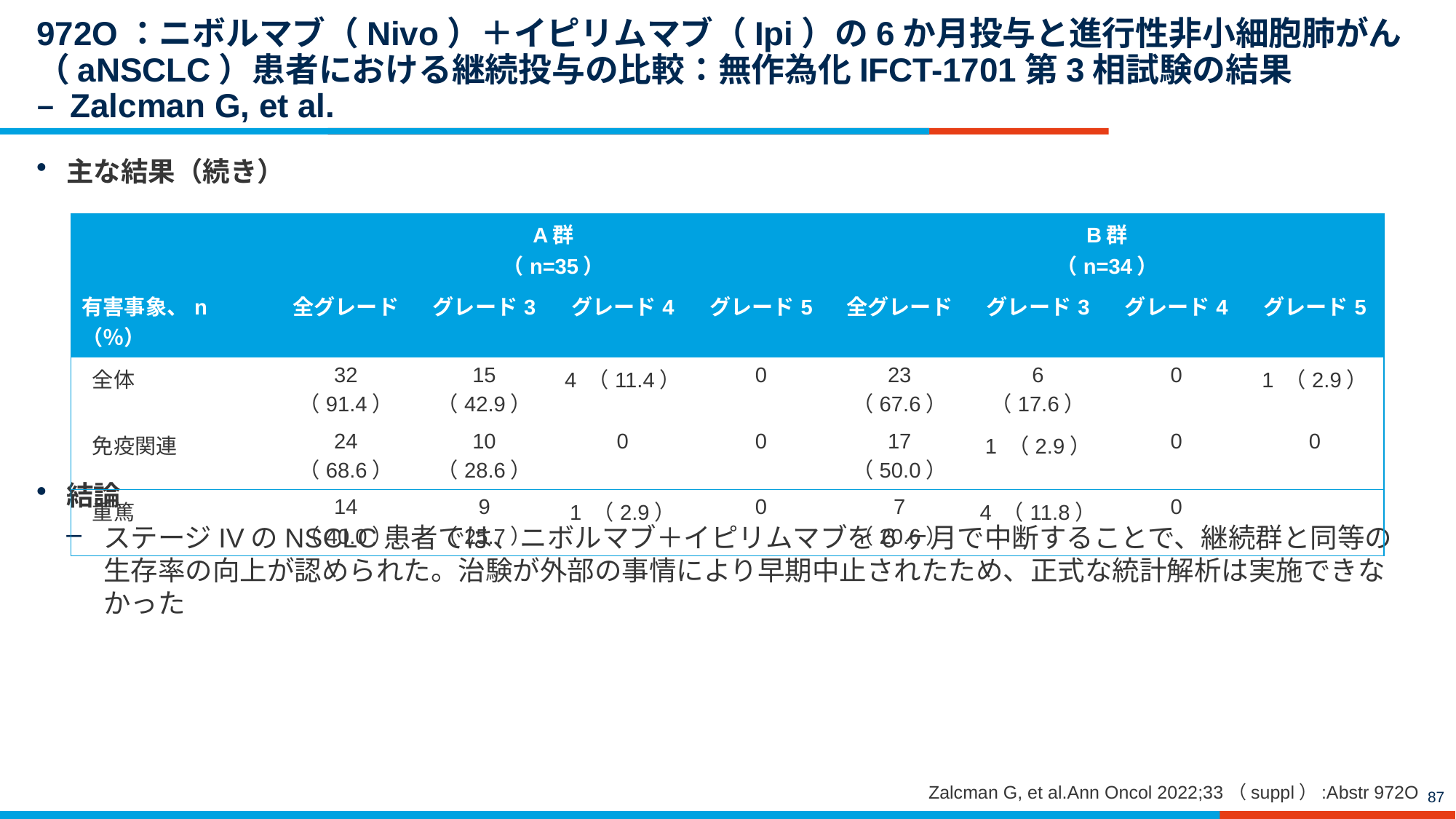

# 972O：ニボルマブ（Nivo）＋イピリムマブ（Ipi）の6か月投与と進行性非小細胞肺がん（aNSCLC）患者における継続投与の比較：無作為化IFCT-1701第3相試験の結果 – Zalcman G, et al.
主な結果（続き）
結論
ステージIVのNSCLC患者では、ニボルマブ＋イピリムマブを6ヶ月で中断することで、継続群と同等の生存率の向上が認められた。治験が外部の事情により早期中止されたため、正式な統計解析は実施できなかった
| 有害事象、n（％） | A群 （n=35） |  |  |  | B群 （n=34） |  |  |  |
| --- | --- | --- | --- | --- | --- | --- | --- | --- |
|  | 全グレード | グレード3 | グレード4 | グレード5 | 全グレード | グレード3 | グレード4 | グレード5 |
| 全体 | 32 （91.4） | 15 （42.9） | 4 （11.4） | 0 | 23 （67.6） | 6 （17.6） | 0 | 1 （2.9） |
| 免疫関連 | 24 （68.6） | 10 （28.6） | 0 | 0 | 17 （50.0） | 1 （2.9） | 0 | 0 |
| 重篤 | 14 （40.0） | 9 （25.7） | 1 （2.9） | 0 | 7 （20.6） | 4 （11.8） | 0 |  |
Zalcman G, et al.Ann Oncol 2022;33（suppl）:Abstr 972O